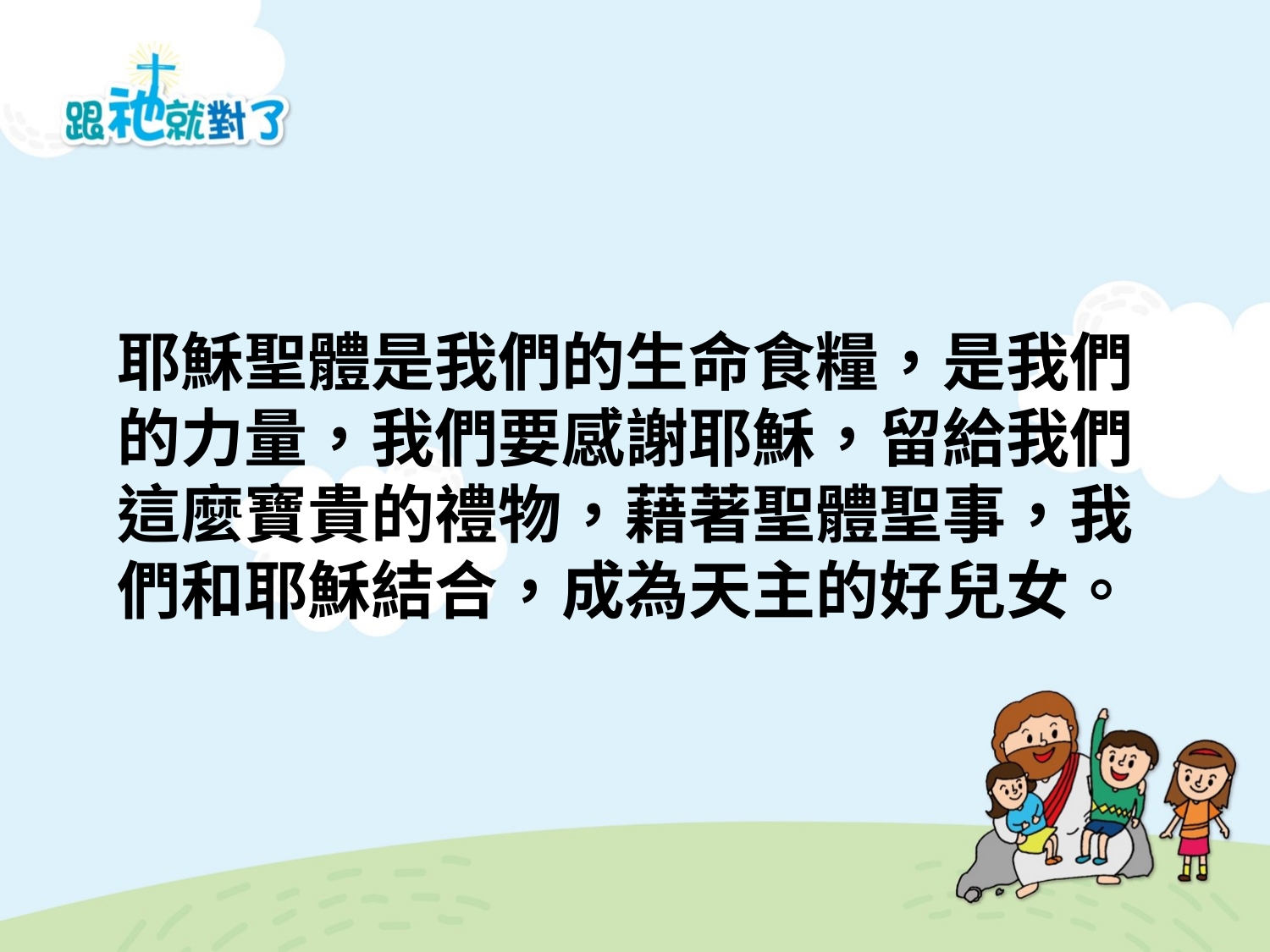

耶穌聖體是我們的生命食糧，是我們的力量，我們要感謝耶穌，留給我們這麼寶貴的禮物，藉著聖體聖事，我們和耶穌結合，成為天主的好兒女。